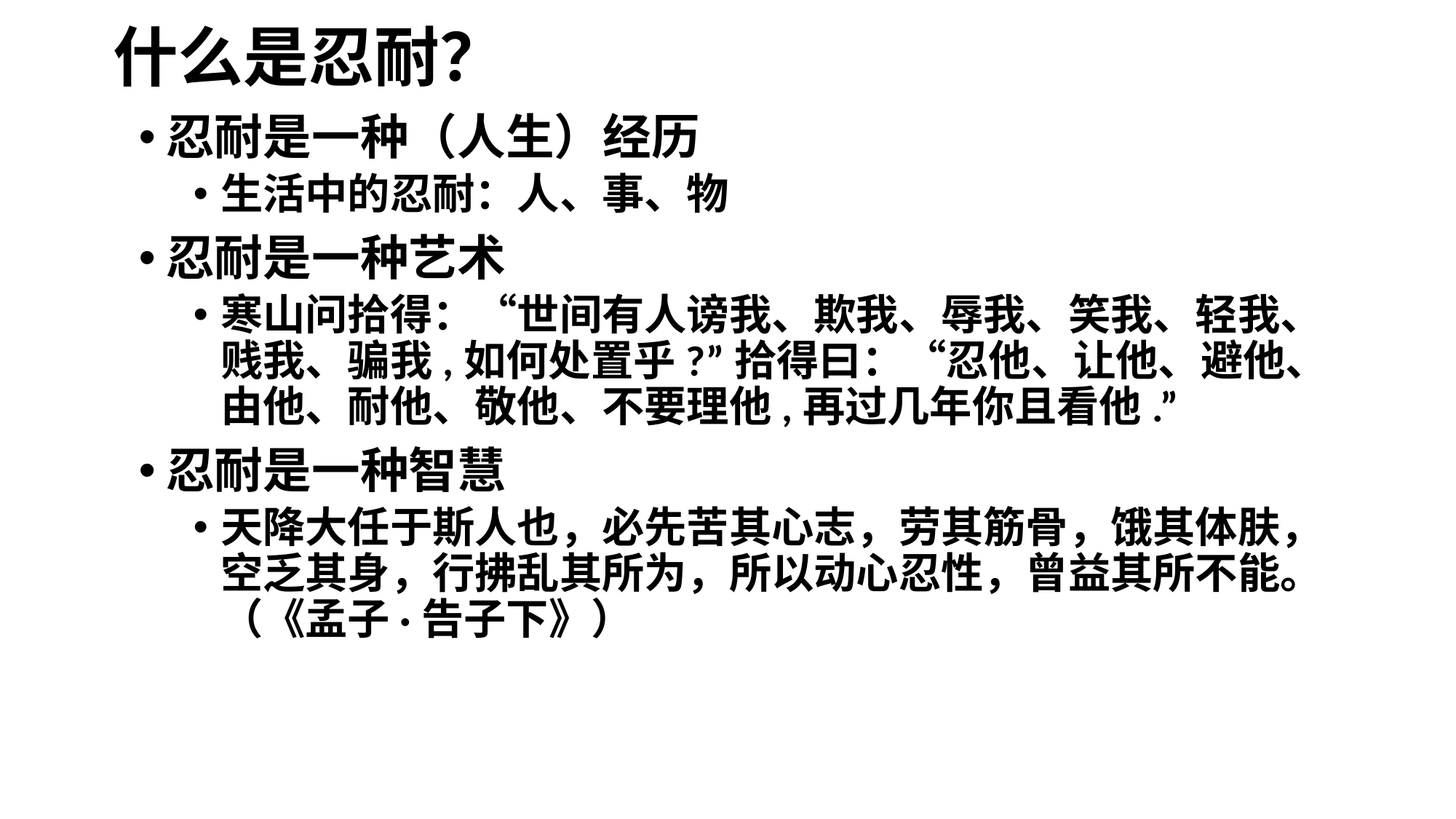

# 什么是忍耐？
忍耐是一种（人生）经历
生活中的忍耐：人、事、物
忍耐是一种艺术
寒山问拾得：“世间有人谤我、欺我、辱我、笑我、轻我、贱我、骗我,如何处置乎?”拾得曰：“忍他、让他、避他、由他、耐他、敬他、不要理他,再过几年你且看他.”
忍耐是一种智慧
天降大任于斯人也，必先苦其心志，劳其筋骨，饿其体肤，空乏其身，行拂乱其所为，所以动心忍性，曾益其所不能。 （《孟子·告子下》）